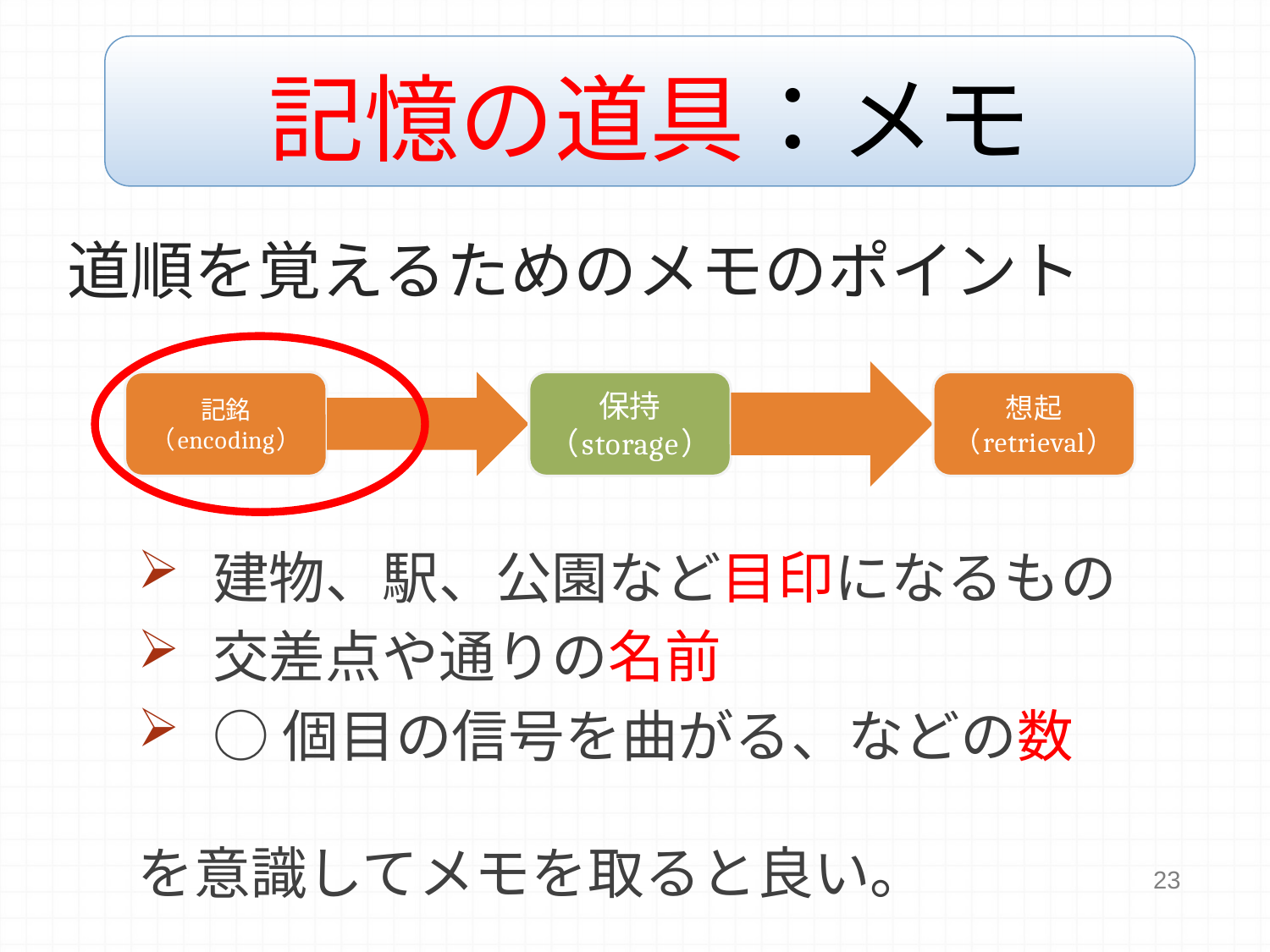

# 記憶の道具：メモ
道順を覚えるためのメモのポイント

保持
（storage）
想起
（retrieval）
記銘
（encoding）
建物、駅、公園など目印になるもの
交差点や通りの名前
○個目の信号を曲がる、などの数

を意識してメモを取ると良い。
23